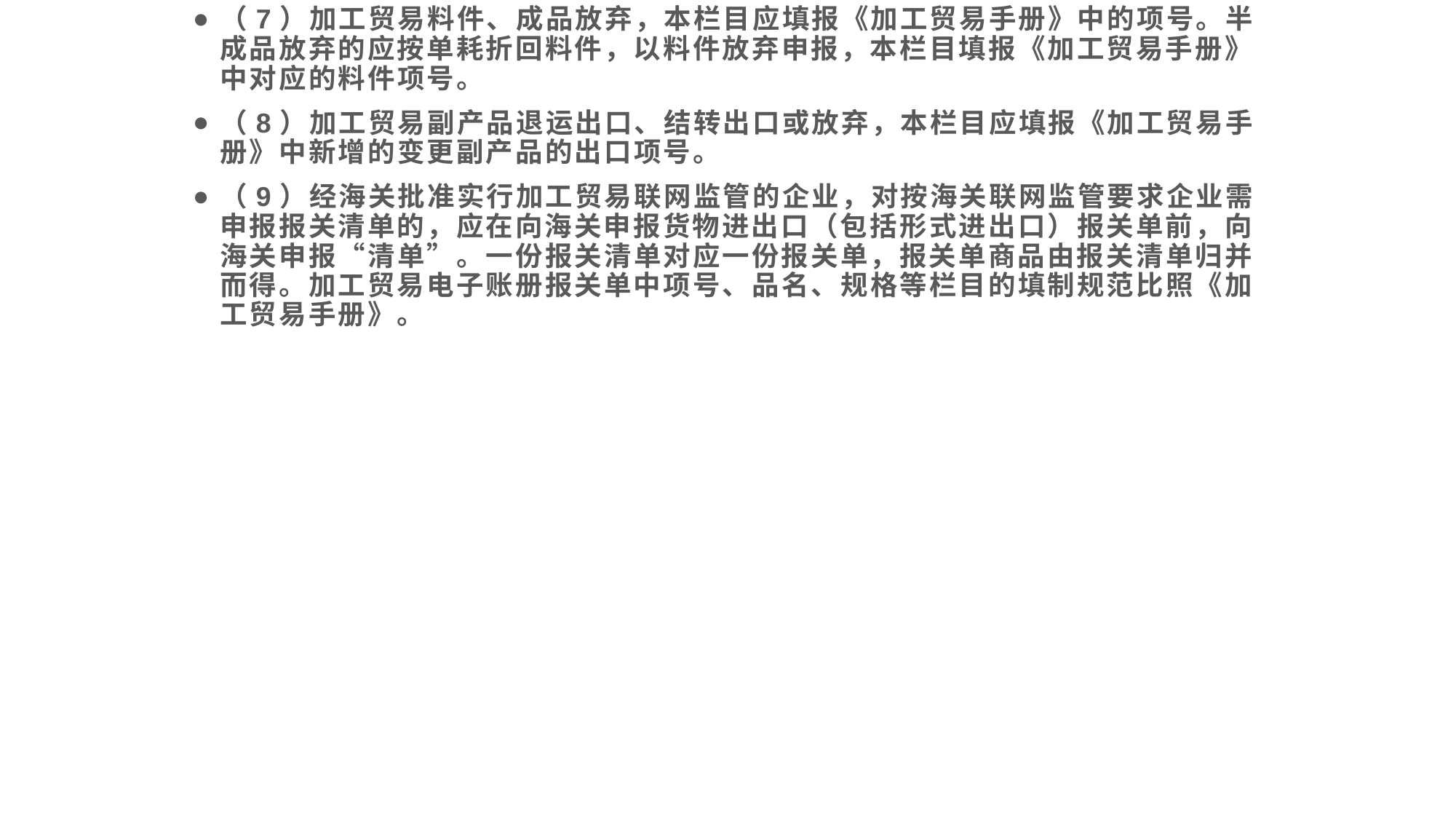

（7）加工贸易料件、成品放弃，本栏目应填报《加工贸易手册》中的项号。半成品放弃的应按单耗折回料件，以料件放弃申报，本栏目填报《加工贸易手册》中对应的料件项号。
（8）加工贸易副产品退运出口、结转出口或放弃，本栏目应填报《加工贸易手册》中新增的变更副产品的出口项号。
（9）经海关批准实行加工贸易联网监管的企业，对按海关联网监管要求企业需申报报关清单的，应在向海关申报货物进出口（包括形式进出口）报关单前，向海关申报“清单”。一份报关清单对应一份报关单，报关单商品由报关清单归并而得。加工贸易电子账册报关单中项号、品名、规格等栏目的填制规范比照《加工贸易手册》。